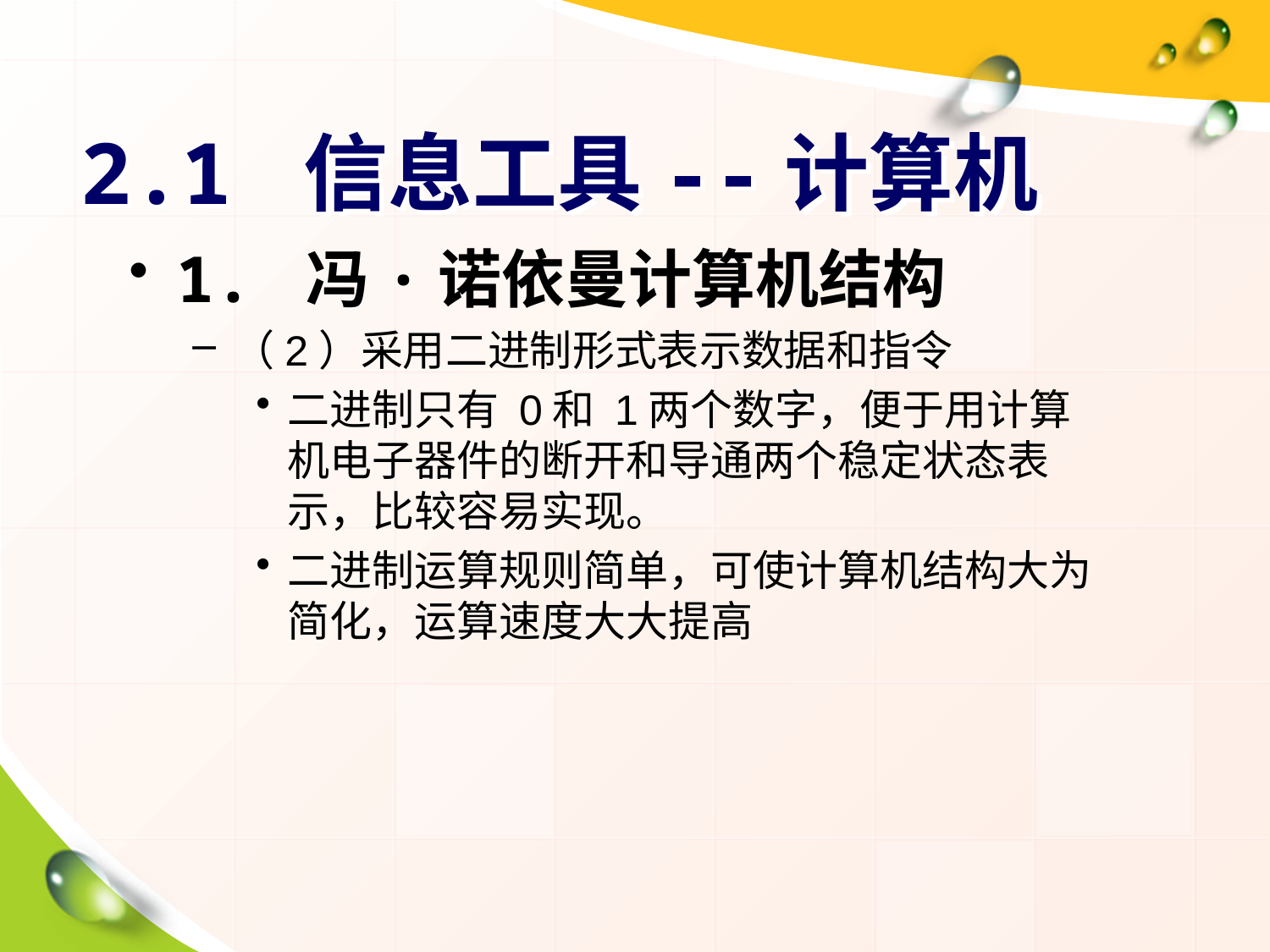

# 2.1 信息工具--计算机
1. 冯·诺依曼计算机结构
（2）采用二进制形式表示数据和指令
二进制只有 0和 1两个数字，便于用计算机电子器件的断开和导通两个稳定状态表示，比较容易实现。
二进制运算规则简单，可使计算机结构大为简化，运算速度大大提高